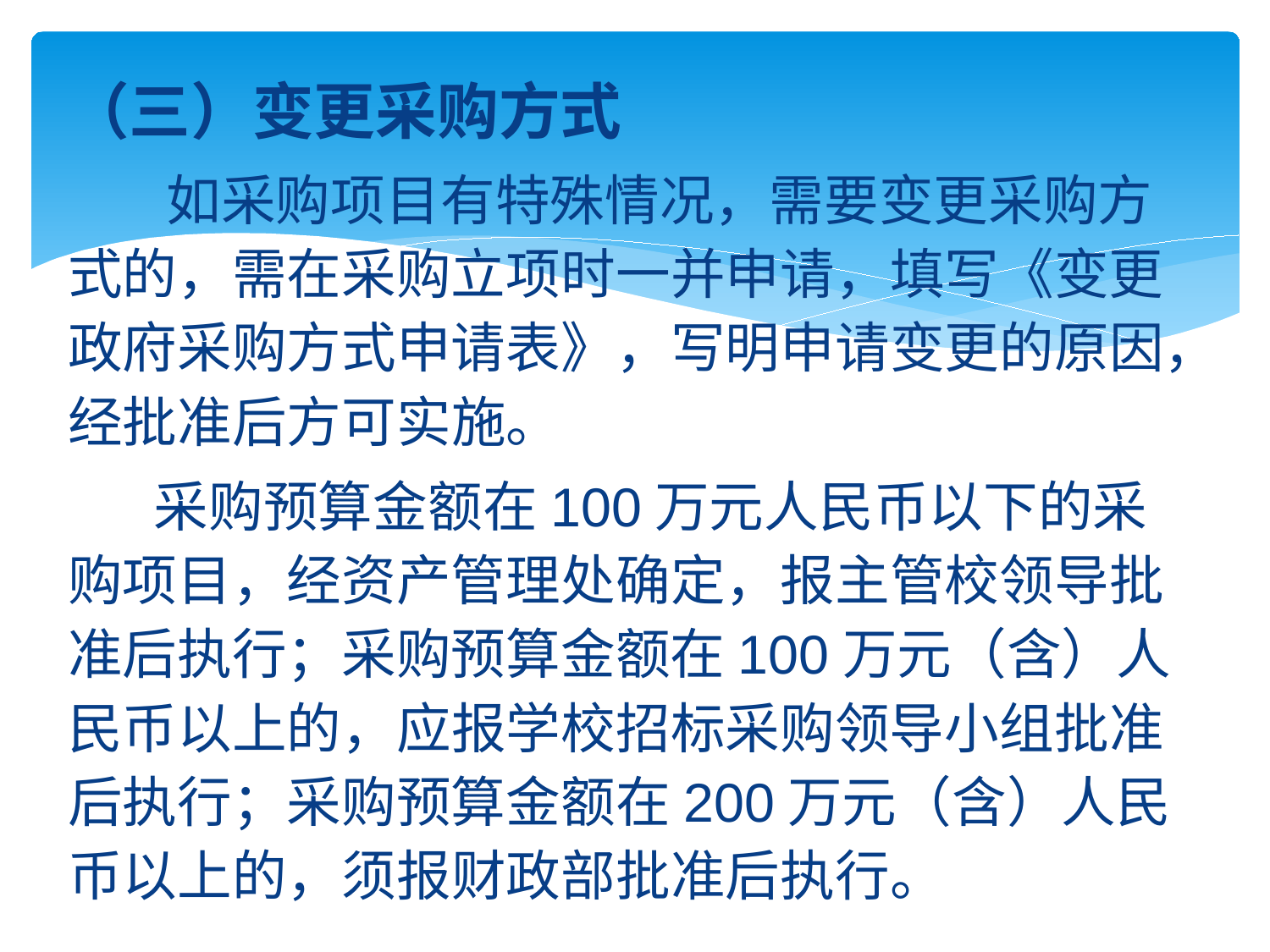

（三）变更采购方式
       如采购项目有特殊情况，需要变更采购方式的，需在采购立项时一并申请，填写《变更政府采购方式申请表》，写明申请变更的原因，经批准后方可实施。
      采购预算金额在100万元人民币以下的采购项目，经资产管理处确定，报主管校领导批准后执行；采购预算金额在100万元（含）人民币以上的，应报学校招标采购领导小组批准后执行；采购预算金额在200万元（含）人民币以上的，须报财政部批准后执行。